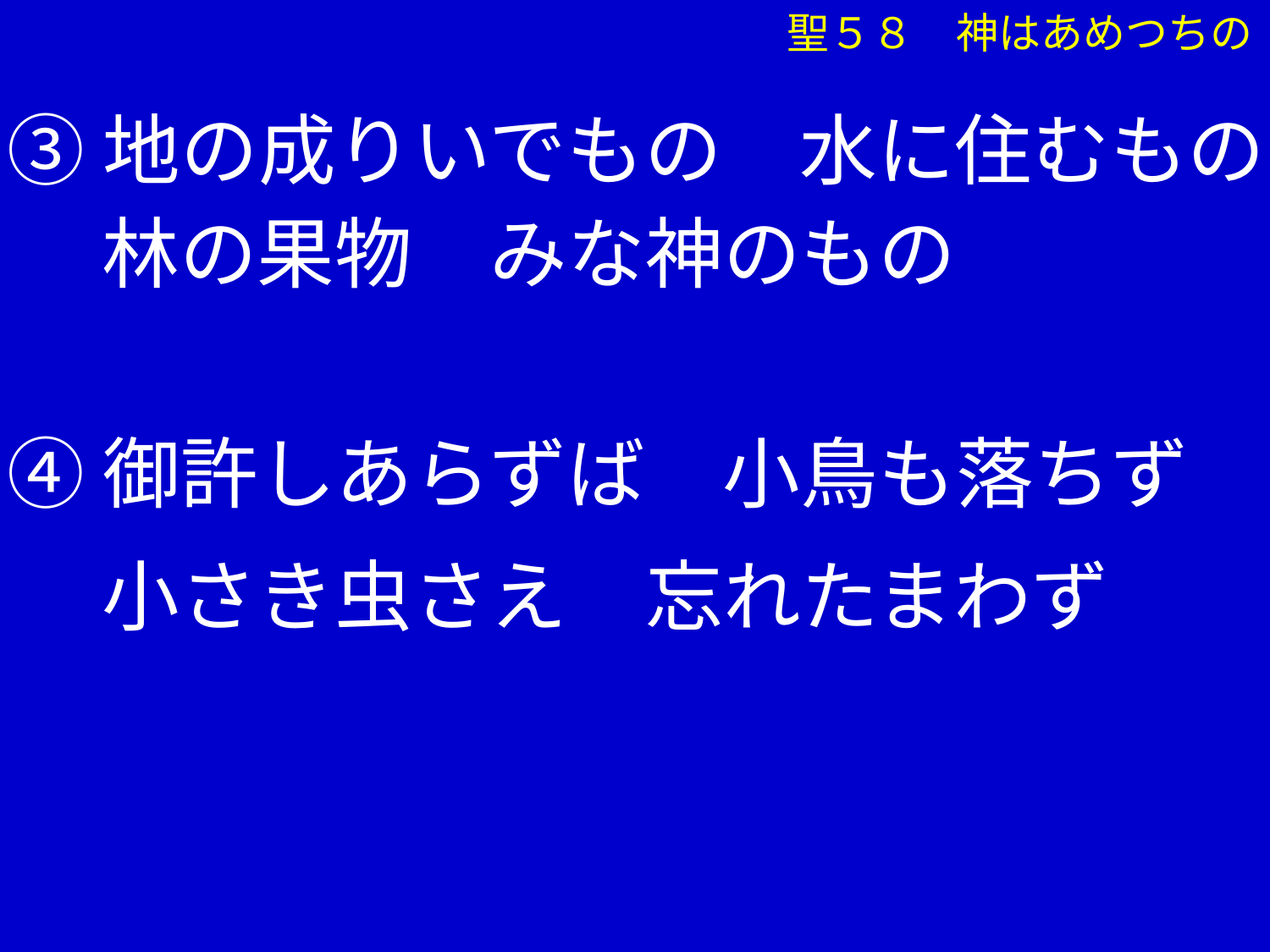

③地の成りいでもの　水に住むもの
　 林の果物　みな神のもの

④御許しあらずば　小鳥も落ちず
　 小さき虫さえ　忘れたまわず
聖５８　神はあめつちの